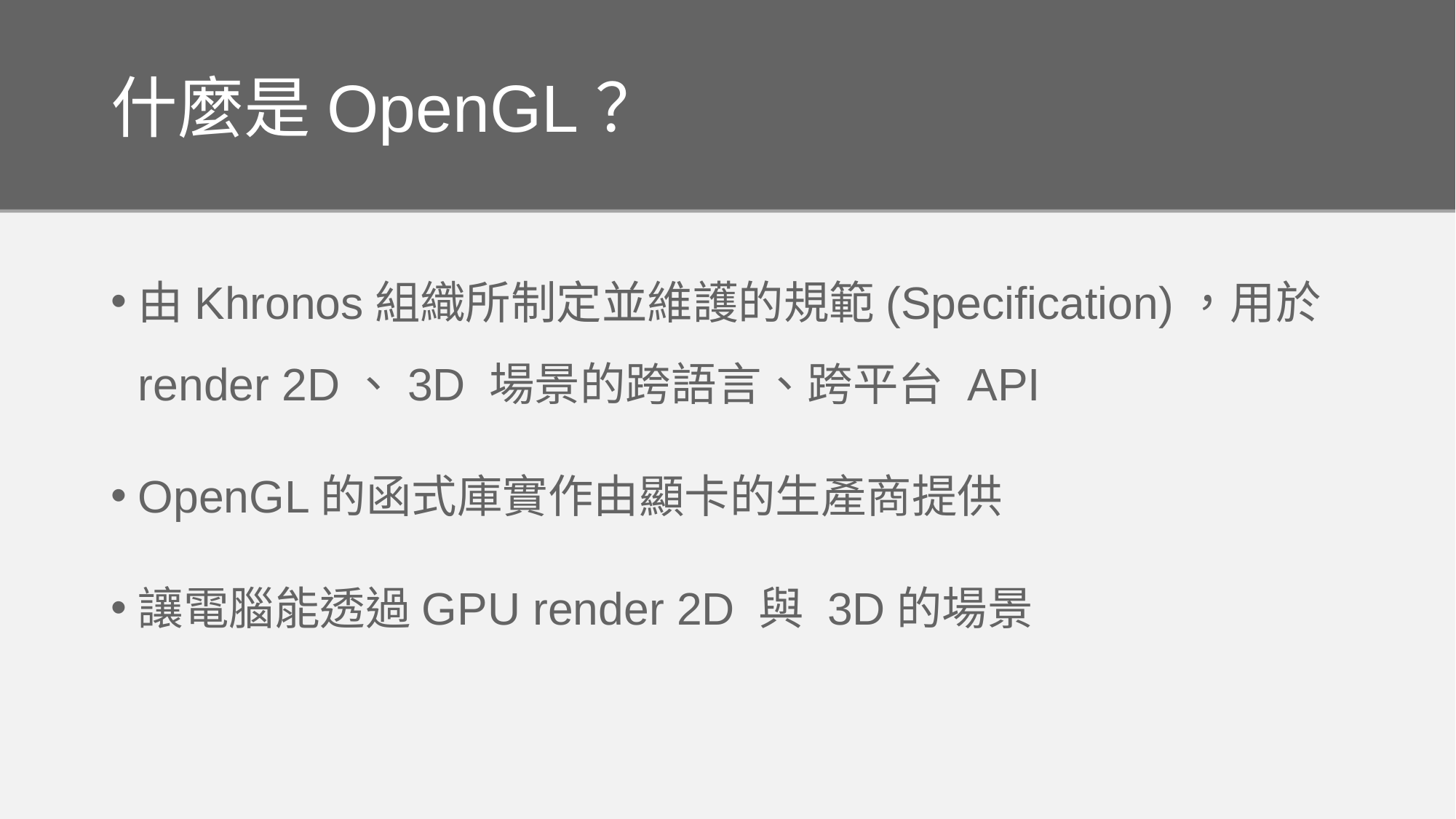

# 什麼是OpenGL？
由Khronos組織所制定並維護的規範(Specification)，用於 render 2D、3D 場景的跨語言、跨平台 API
OpenGL的函式庫實作由顯卡的生產商提供
讓電腦能透過GPU render 2D 與 3D的場景